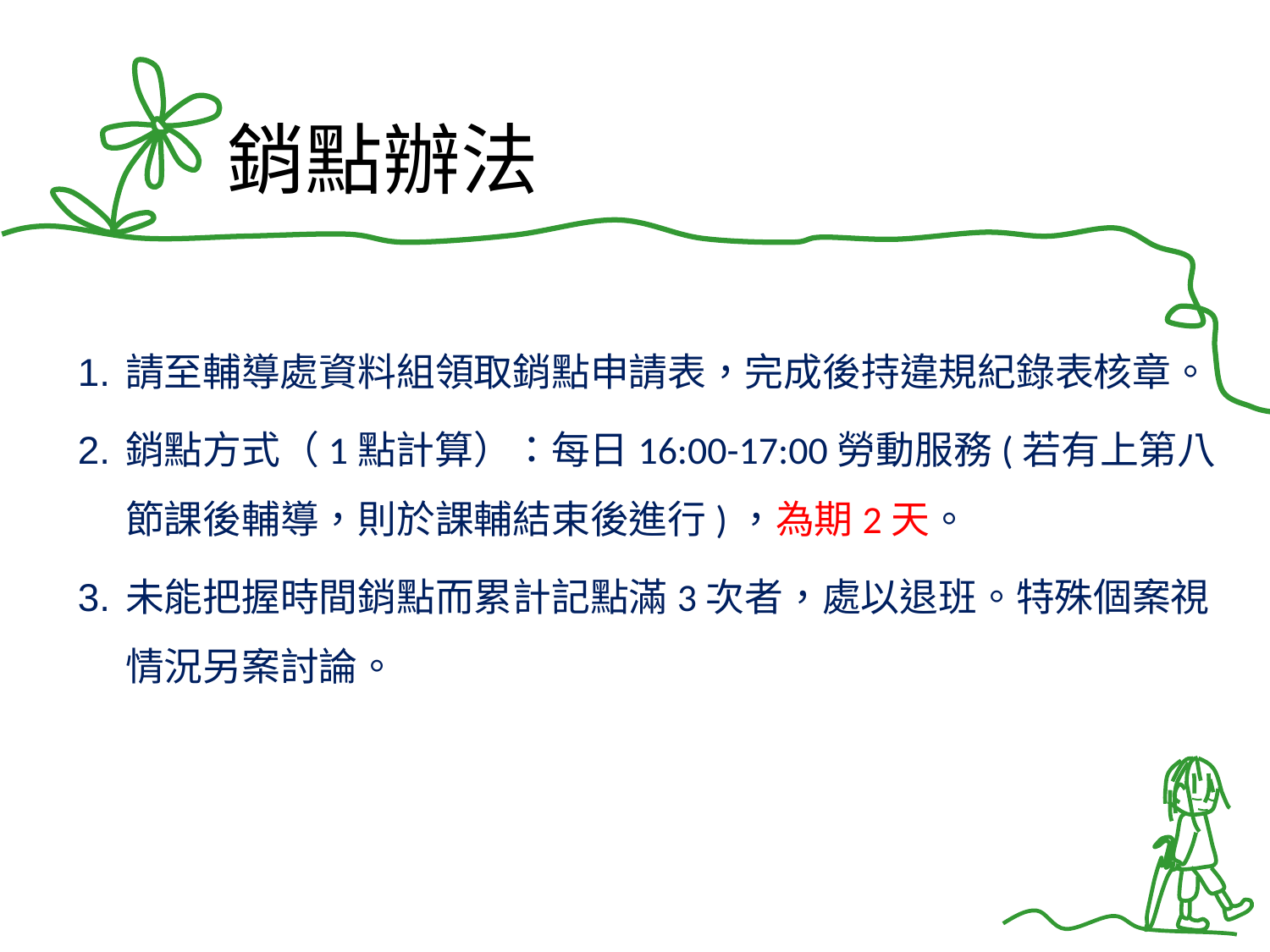

# 銷點辦法
請至輔導處資料組領取銷點申請表，完成後持違規紀錄表核章。
銷點方式（1點計算）：每日16:00-17:00勞動服務(若有上第八節課後輔導，則於課輔結束後進行)，為期2天。
未能把握時間銷點而累計記點滿3次者，處以退班。特殊個案視情況另案討論。